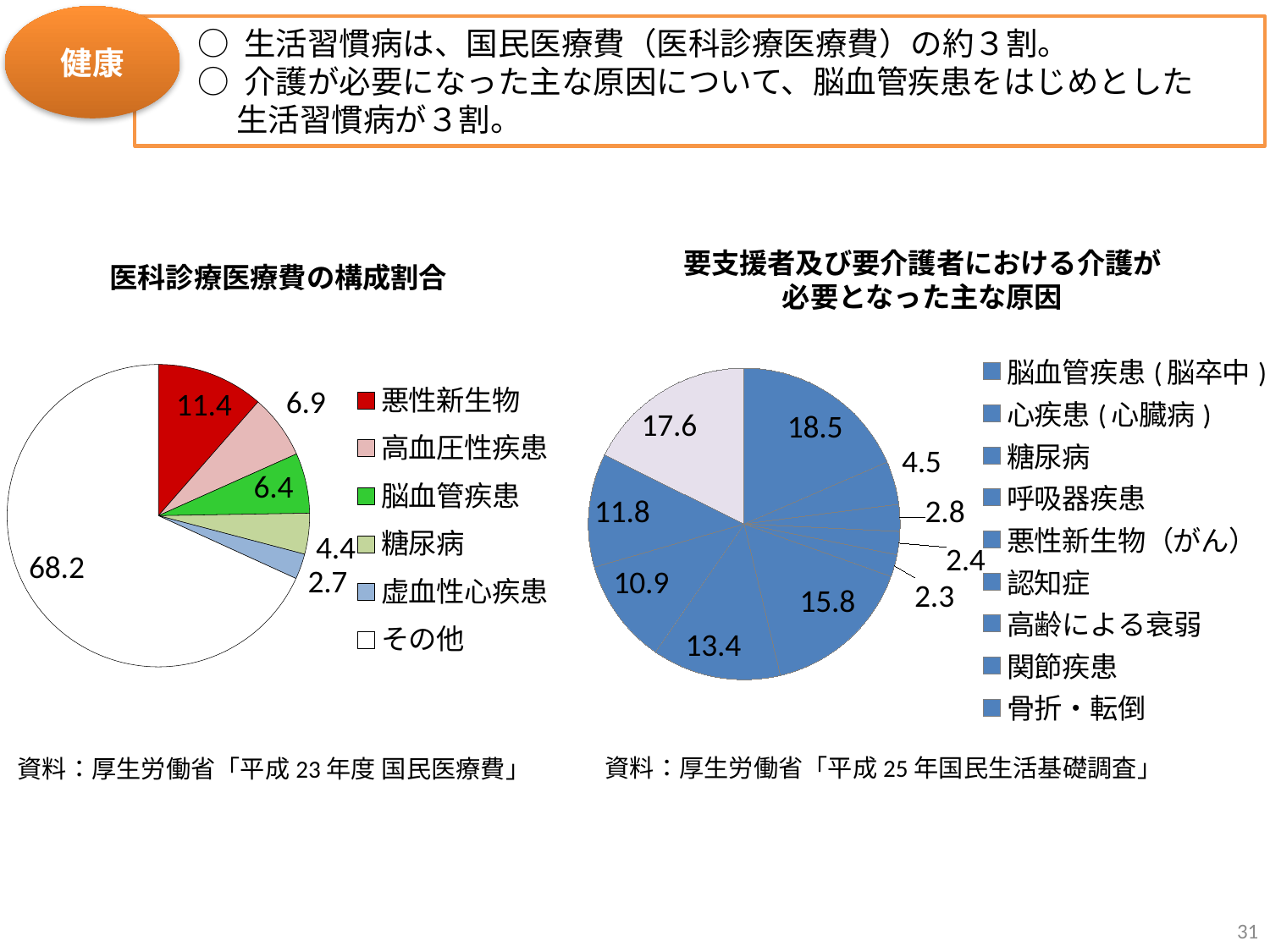

健康

○ 生活習慣病は、国民医療費（医科診療医療費）の約３割。
○ 介護が必要になった主な原因について、脳血管疾患をはじめとした
　 生活習慣病が３割。
要支援者及び要介護者における介護が
必要となった主な原因
医科診療医療費の構成割合

### Chart

| Category |  |
|---|---|
| 悪性新生物 | 11.444689334805073 |
| 高血圧性疾患 | 6.860845147395633 |
| 脳血管疾患 | 6.433705223115892 |
| 糖尿病 | 4.369195589097146 |
| 虚血性心疾患 | 2.715646336771786 |
| その他 | 68.17591836881446 |

### Chart

| Category | 総　数 |
|---|---|
| 脳血管疾患(脳卒中) | 18.5 |
| 心疾患(心臓病) | 4.5 |
| 糖尿病 | 2.8 |
| 呼吸器疾患 | 2.4 |
| 悪性新生物（がん） | 2.3 |
| 認知症 | 15.8 |
| 高齢による衰弱 | 13.4 |
| 関節疾患 | 10.9 |
| 骨折・転倒 | 11.8 |
| その他 | 17.7 |
資料：厚生労働省「平成25年国民生活基礎調査」
資料：厚生労働省「平成23年度 国民医療費」
31